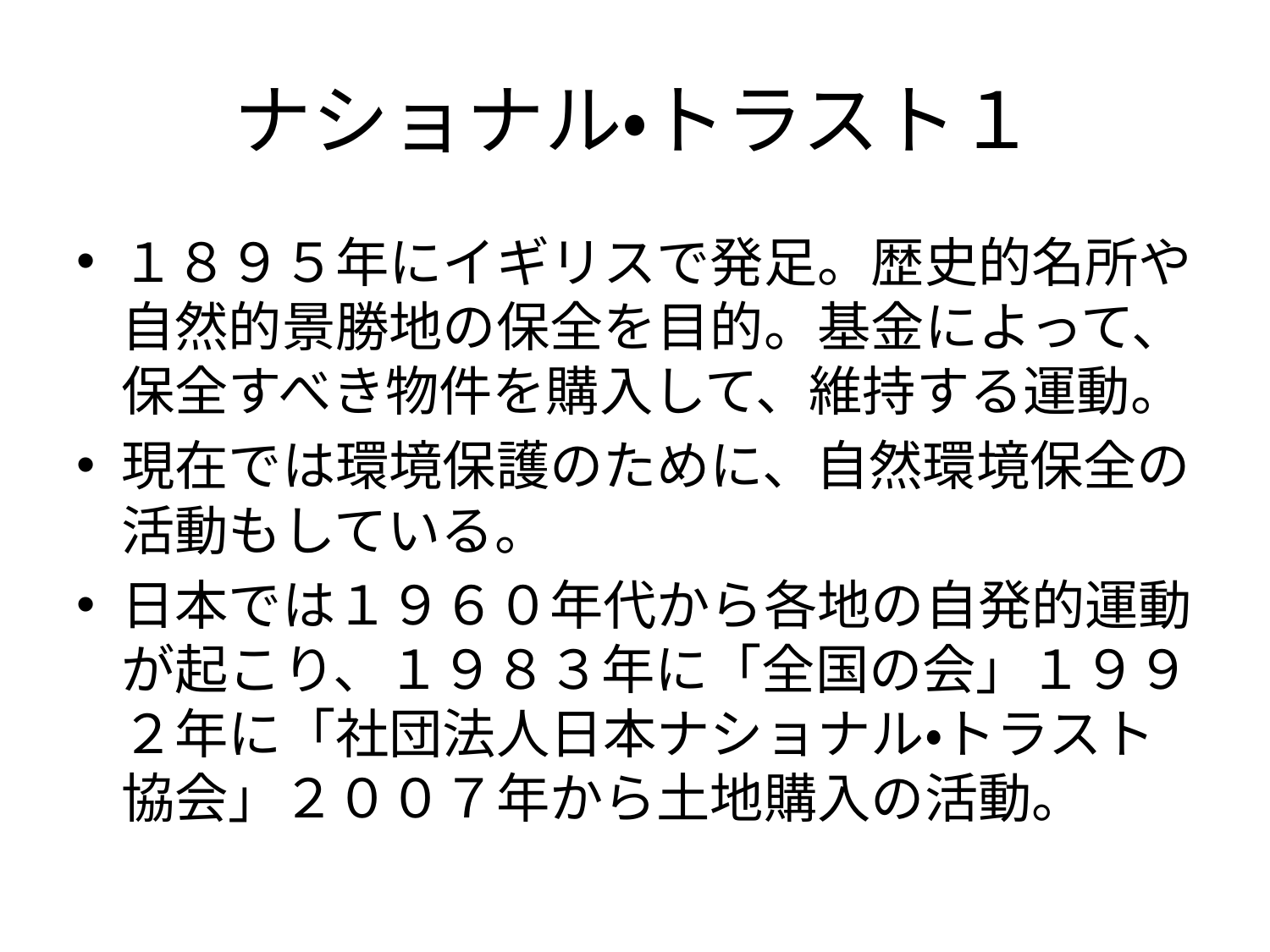

# ナショナル・トラスト１
１８９５年にイギリスで発足。歴史的名所や自然的景勝地の保全を目的。基金によって、保全すべき物件を購入して、維持する運動。
現在では環境保護のために、自然環境保全の活動もしている。
日本では１９６０年代から各地の自発的運動が起こり、１９８３年に「全国の会」１９９２年に「社団法人日本ナショナル・トラスト協会」２００７年から土地購入の活動。